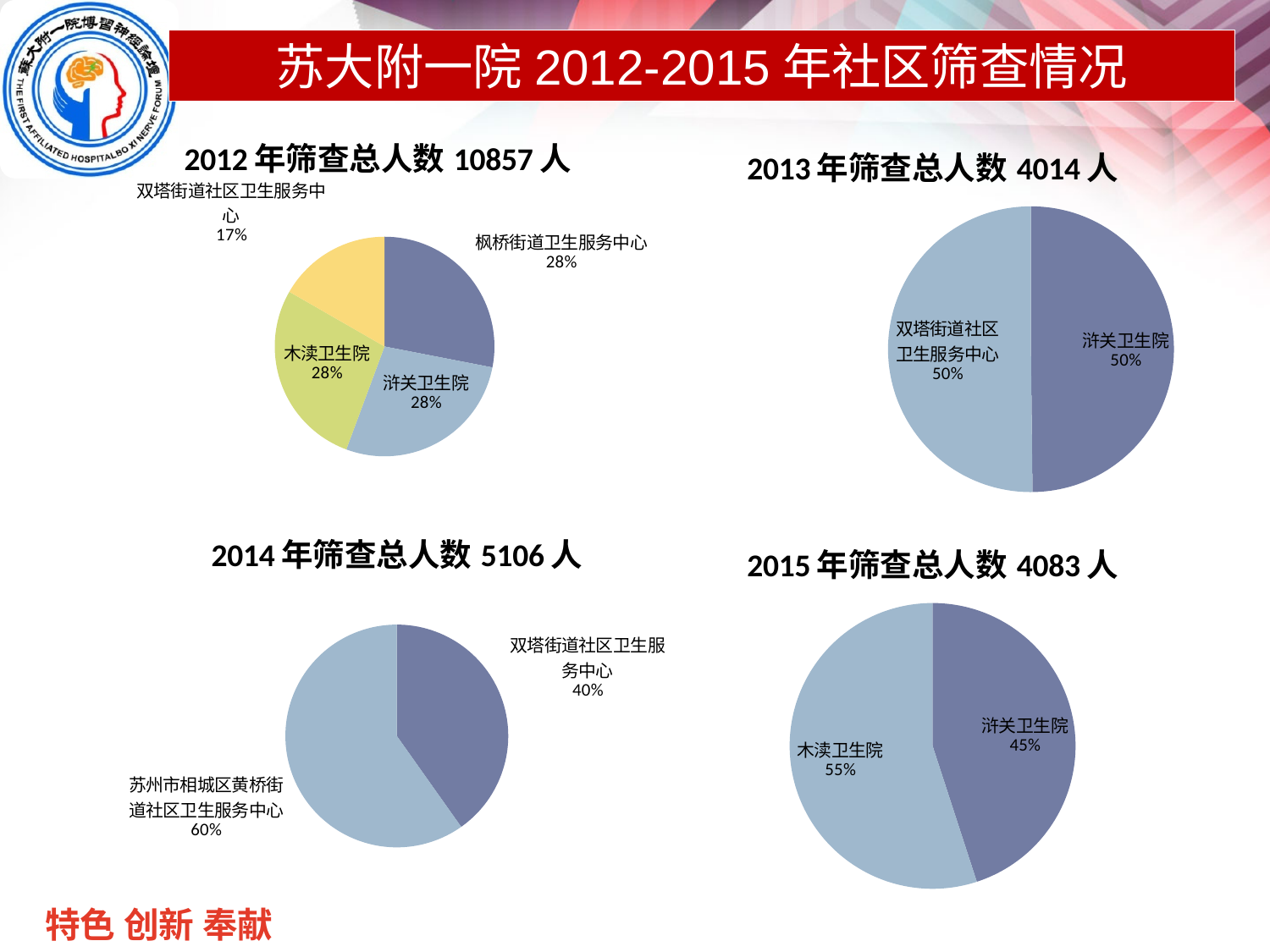

苏大附一院2012-2015年社区筛查情况

### Chart: 2012年筛查总人数10857人

| Category |  |
|---|---|
| 枫桥街道卫生服务中心 | 3046.0 |
| 浒关卫生院 | 2998.0 |
| 木渎卫生院 | 3000.0 |
| 双塔街道社区卫生服务中心 | 1813.0 |

### Chart: 2013年筛查总人数4014人

| Category |  |
|---|---|
| 浒关卫生院 | 2000.0 |
| 双塔街道社区卫生服务中心 | 2014.0 |

### Chart: 2014年筛查总人数5106人

| Category |  |
|---|---|
| 双塔街道社区卫生服务中心 | 2052.0 |
| 苏州市相城区黄桥街道社区卫生服务中心 | 3054.0 |

### Chart: 2015年筛查总人数4083人

| Category |  |
|---|---|
| 浒关卫生院 | 2000.0 |
| 木渎卫生院 | 2446.0 |